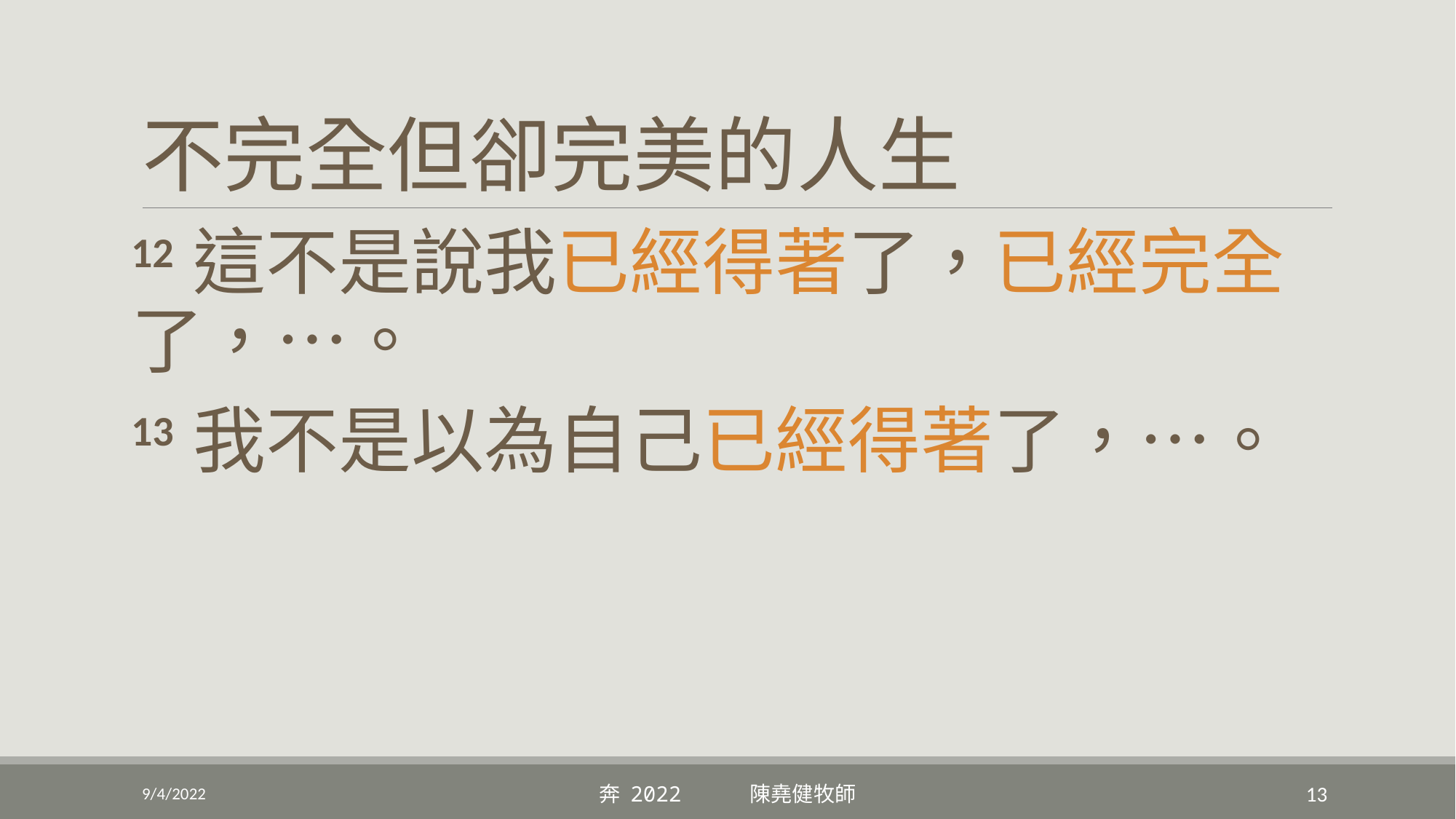

# 不完全但卻完美的人生
12 這不是說我已經得著了，已經完全了，…。
13 我不是以為自己已經得著了，…。

9/4/2022
奔 2022     陳堯健牧師
13